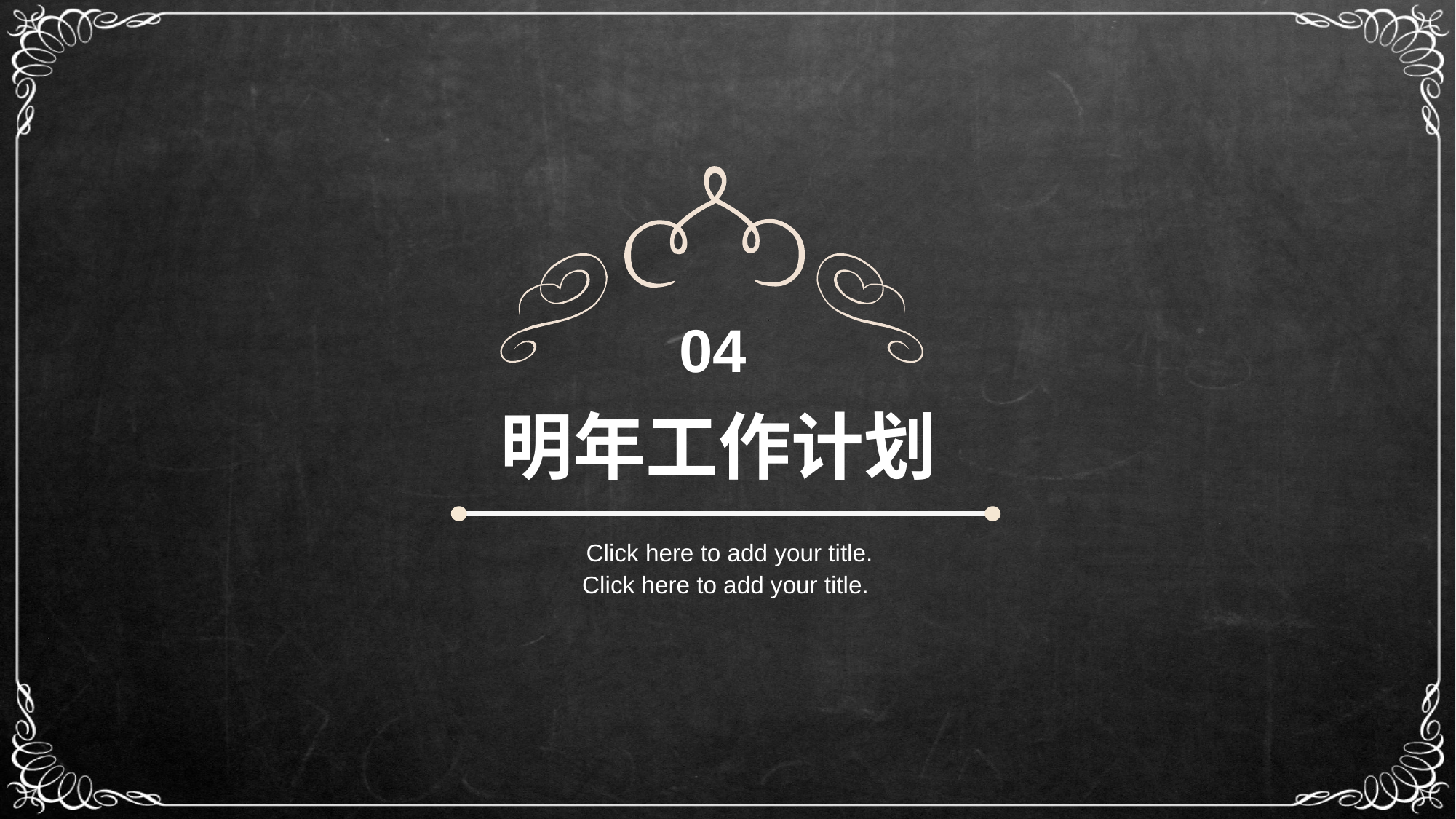

04
明年工作计划

Click here to add your title.
Click here to add your title.